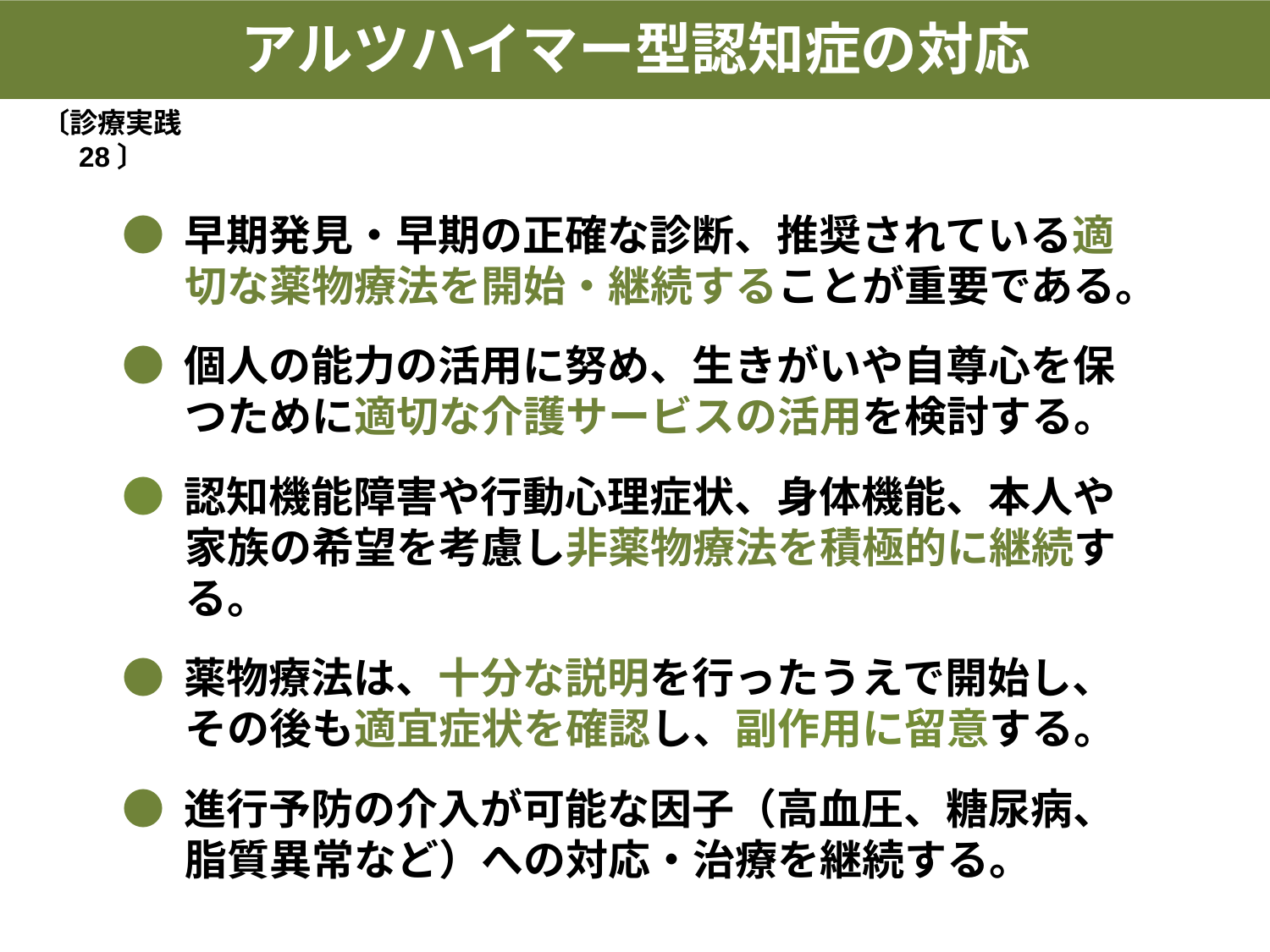

アルツハイマー型認知症の対応
〔診療実践 28〕
● 早期発見・早期の正確な診断、推奨されている適切な薬物療法を開始・継続することが重要である。
● 個人の能力の活用に努め、生きがいや自尊心を保つために適切な介護サービスの活用を検討する。
● 認知機能障害や行動心理症状、身体機能、本人や家族の希望を考慮し非薬物療法を積極的に継続する。
● 薬物療法は、十分な説明を行ったうえで開始し、その後も適宜症状を確認し、副作用に留意する。
● 進行予防の介入が可能な因子（高血圧、糖尿病、脂質異常など）への対応・治療を継続する。